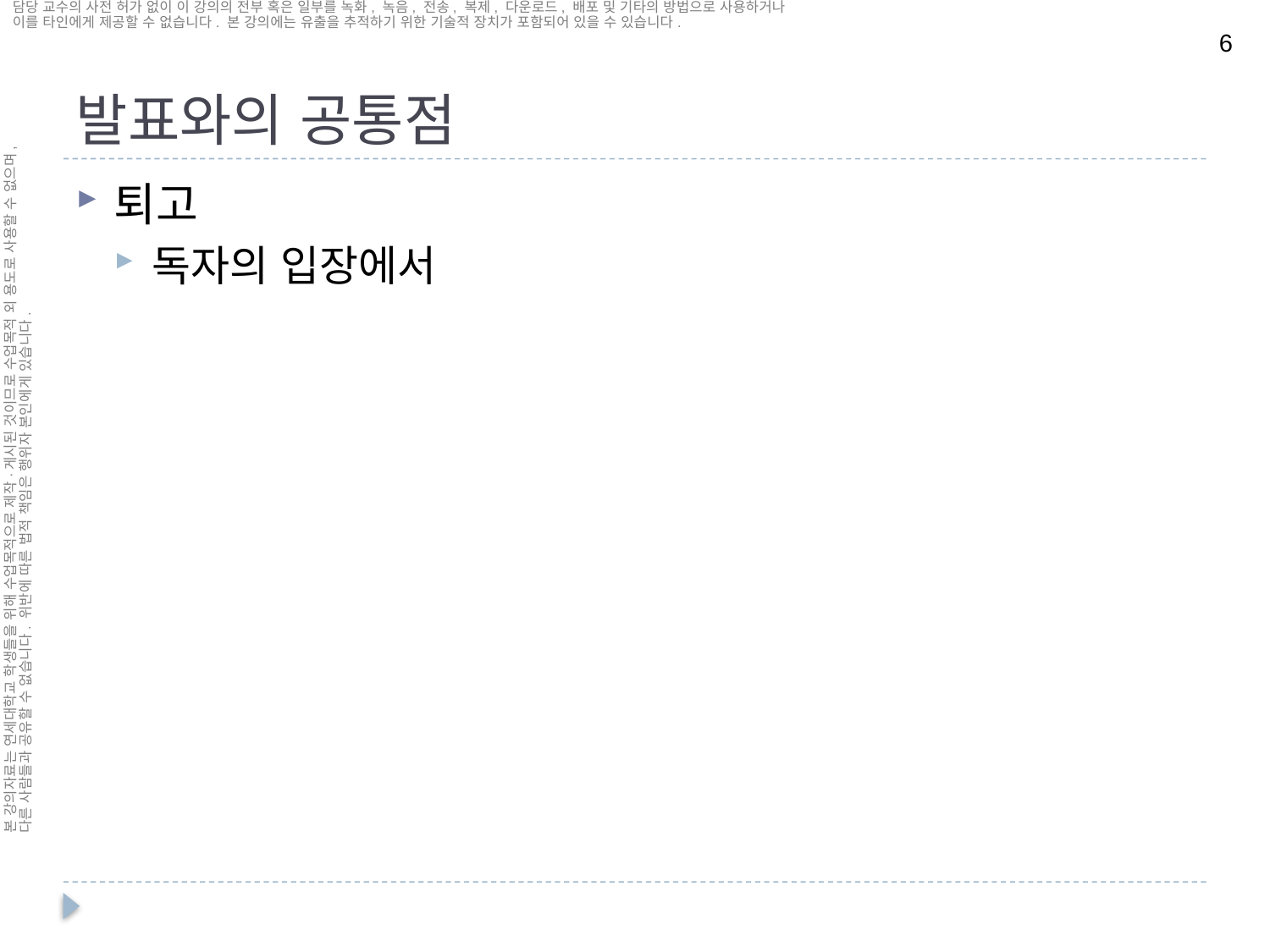

# 발표와의 공통점
6
퇴고
독자의 입장에서